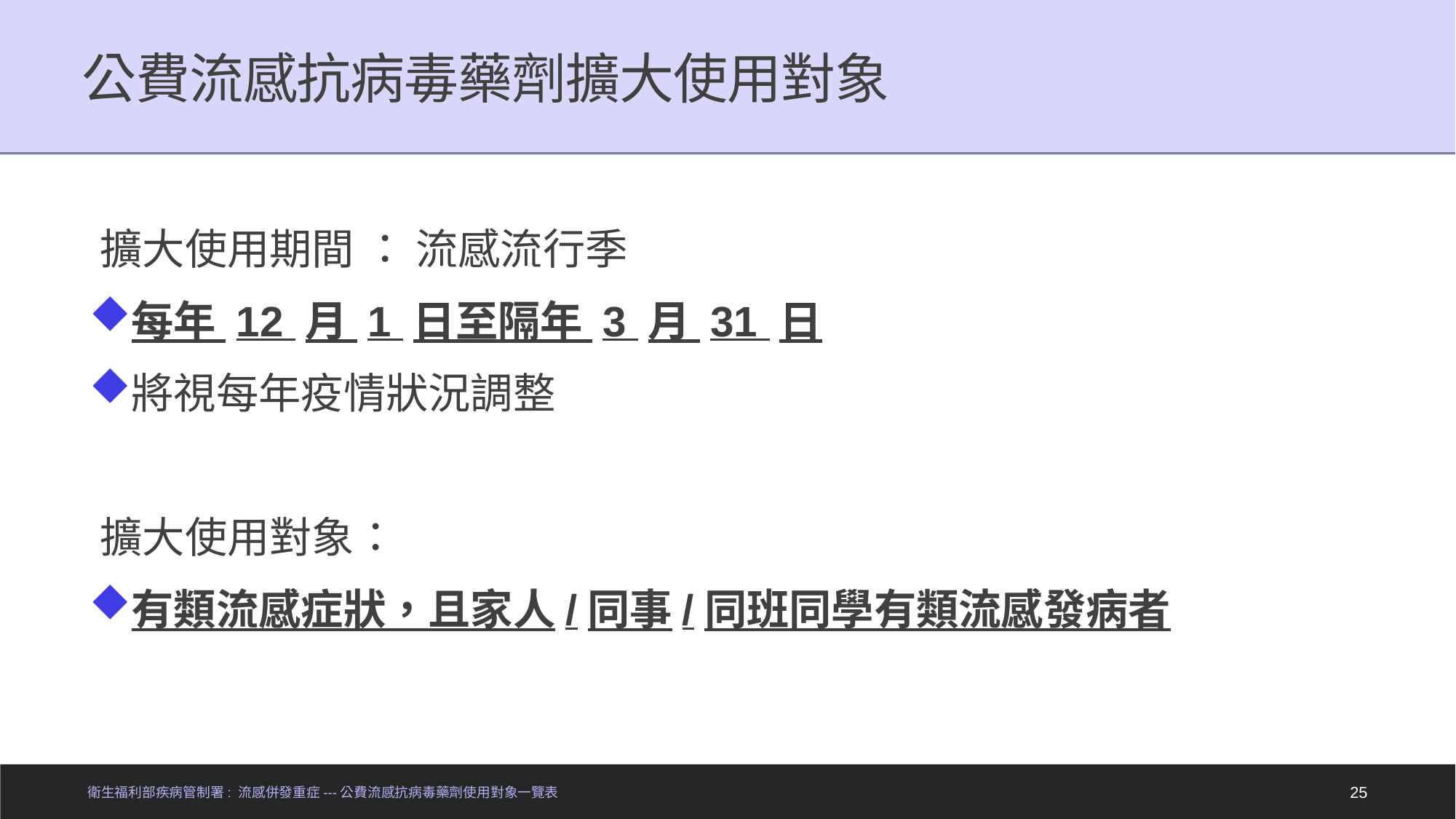

# 公費流感抗病毒藥劑擴大使用對象
擴大使用期間 ： 流感流行季
每年 12 月 1 日至隔年 3 月 31 日
將視每年疫情狀況調整

擴大使用對象：
有類流感症狀，且家人/同事/同班同學有類流感發病者
衛生福利部疾病管制署: 流感併發重症---公費流感抗病毒藥劑使用對象一覽表
25